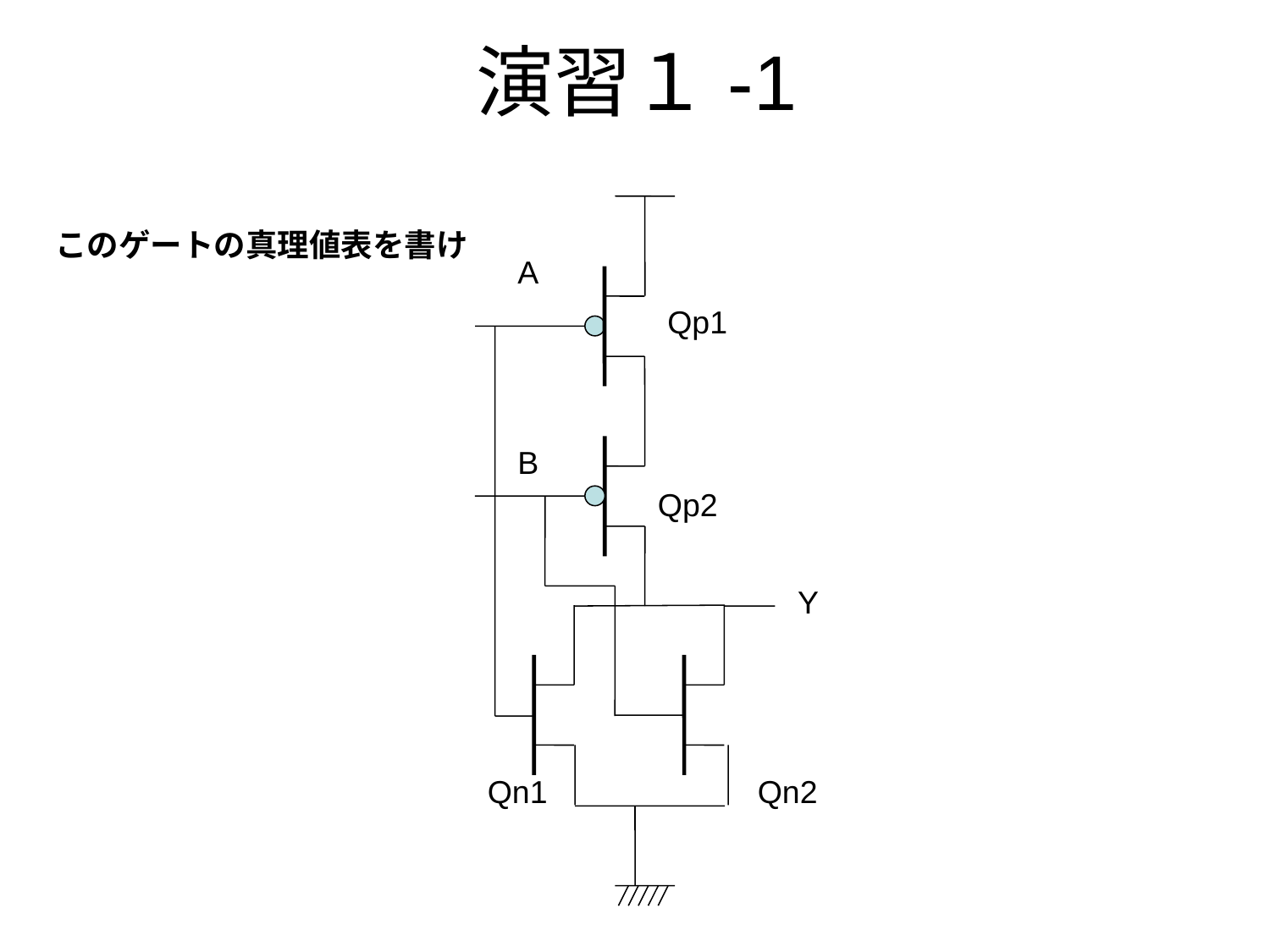

# 演習１-1

このゲートの真理値表を書け
A

Qp1

B

Qp2

Y

Qn1
Qn2